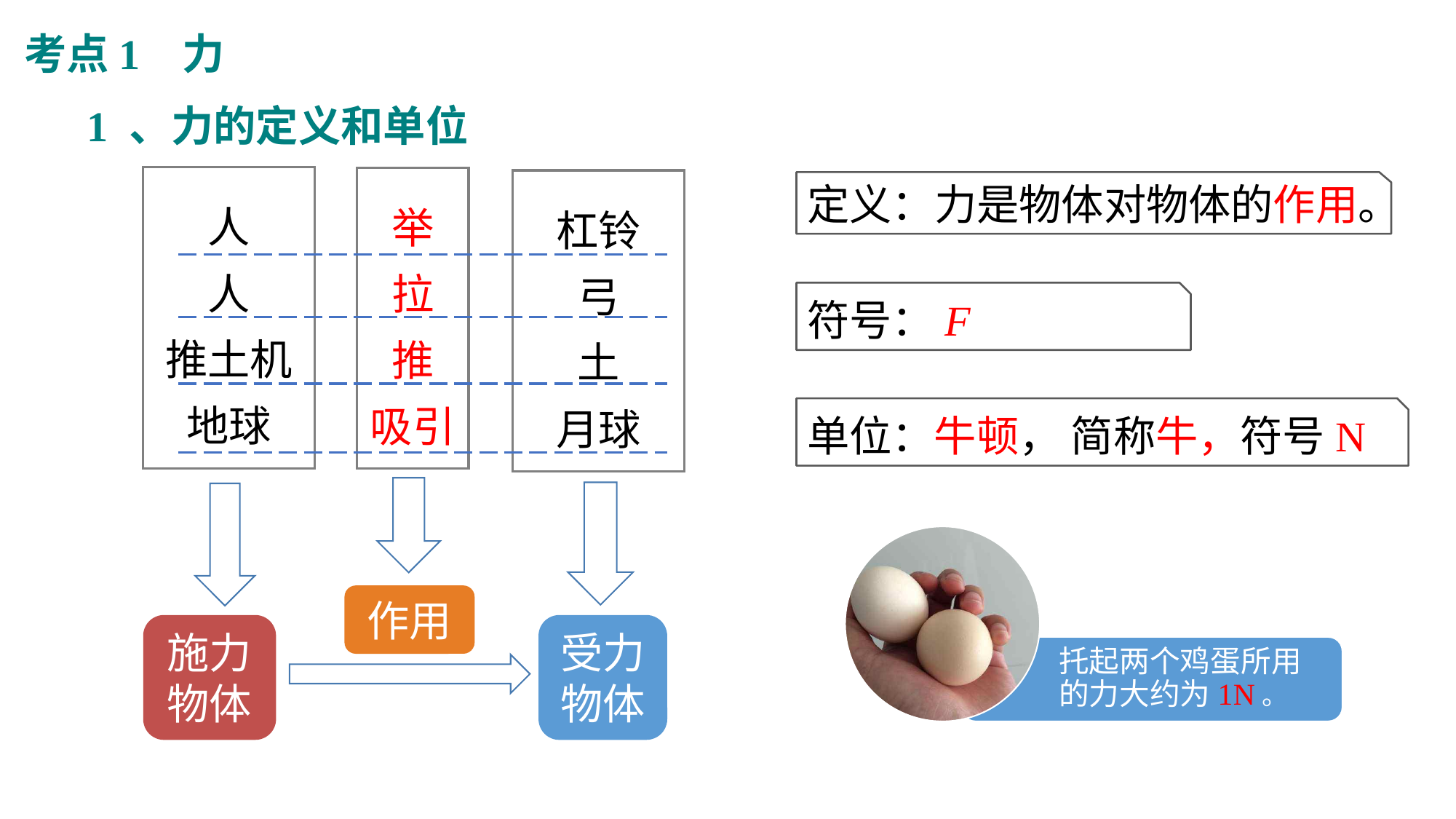

考点1   力
1 、力的定义和单位
人
人
推土机
地球
举
拉
推
吸引
杠铃
弓
土
月球
定义：力是物体对物体的作用。
符号：F
单位：牛顿， 简称牛，符号N

托起两个鸡蛋所用的力大约为1N。

作用
施力物体
受力物体